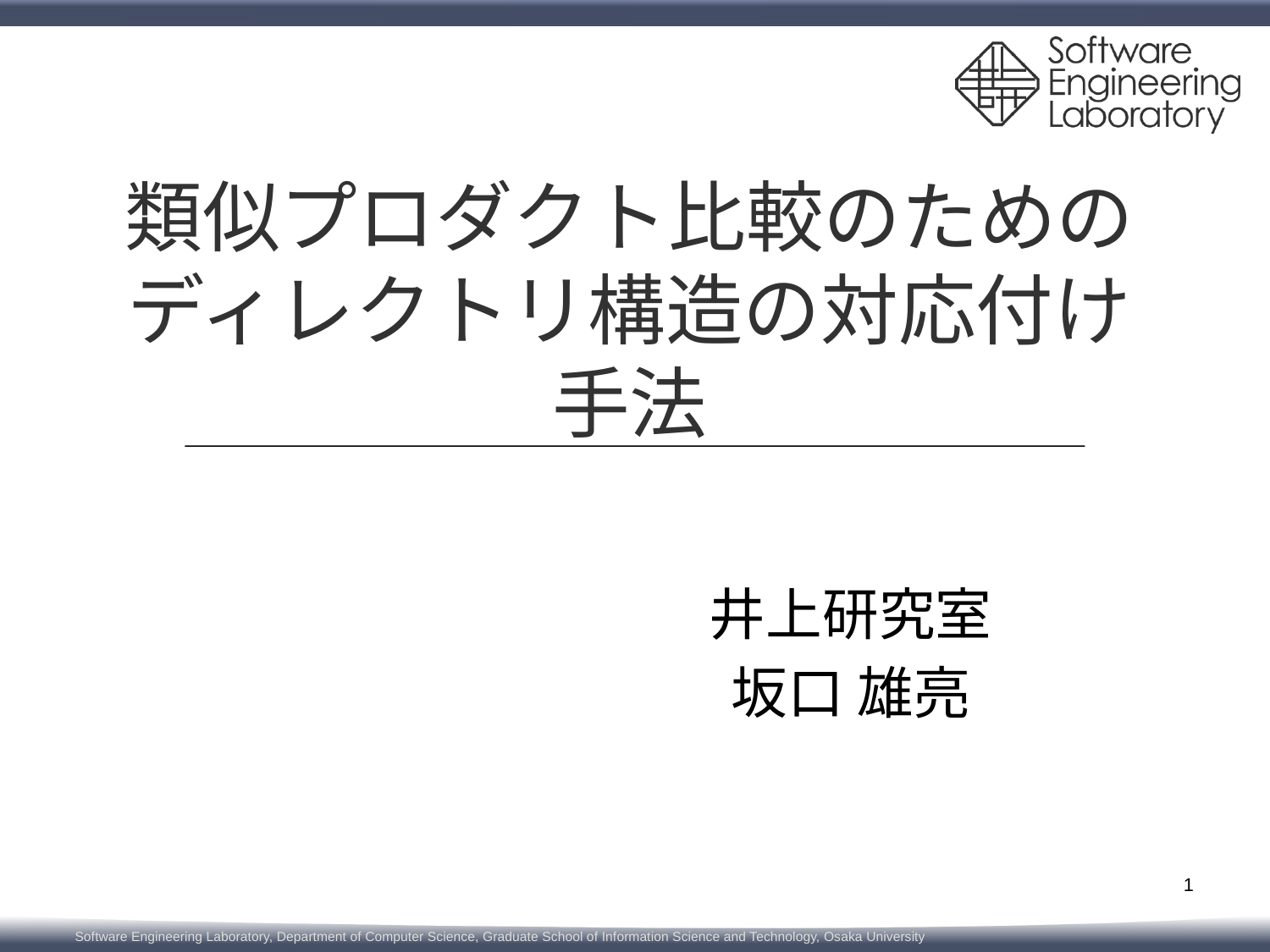

# 類似プロダクト比較のための ディレクトリ構造の対応付け手法
井上研究室
坂口 雄亮
1